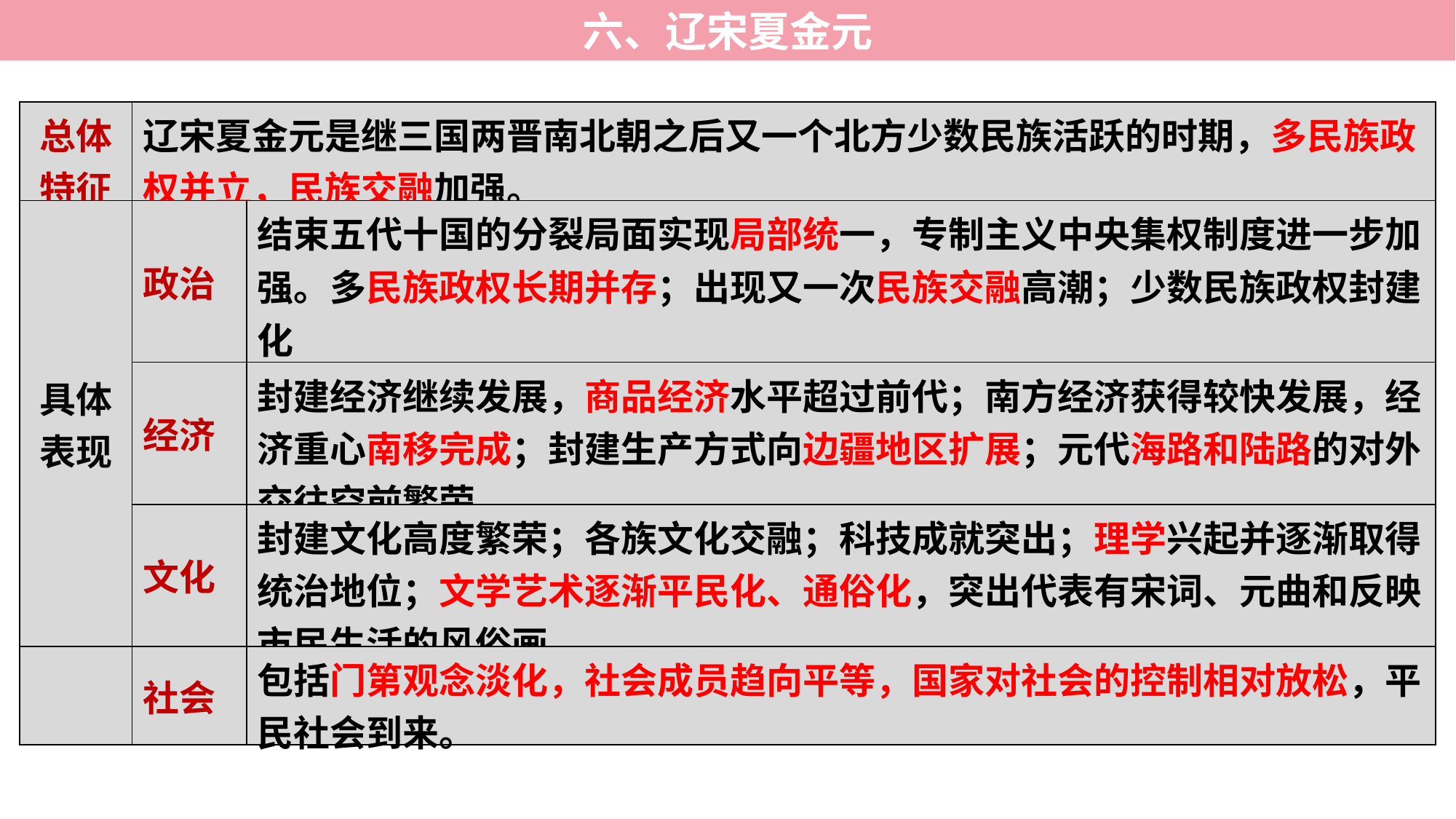

六、辽宋夏金元
| 总体特征 | 辽宋夏金元是继三国两晋南北朝之后又一个北方少数民族活跃的时期，多民族政权并立，民族交融加强。 |  |
| --- | --- | --- |
| 具体表现 | 政治 | 结束五代十国的分裂局面实现局部统一，专制主义中央集权制度进一步加强。多民族政权长期并存；出现又一次民族交融高潮；少数民族政权封建化 |
|  | 经济 | 封建经济继续发展，商品经济水平超过前代；南方经济获得较快发展，经济重心南移完成；封建生产方式向边疆地区扩展；元代海路和陆路的对外交往空前繁荣。 |
|  | 文化 | 封建文化高度繁荣；各族文化交融；科技成就突出；理学兴起并逐渐取得统治地位；文学艺术逐渐平民化、通俗化，突出代表有宋词、元曲和反映市民生活的风俗画。 |
|  | 社会 | 包括门第观念淡化，社会成员趋向平等，国家对社会的控制相对放松，平民社会到来。 |